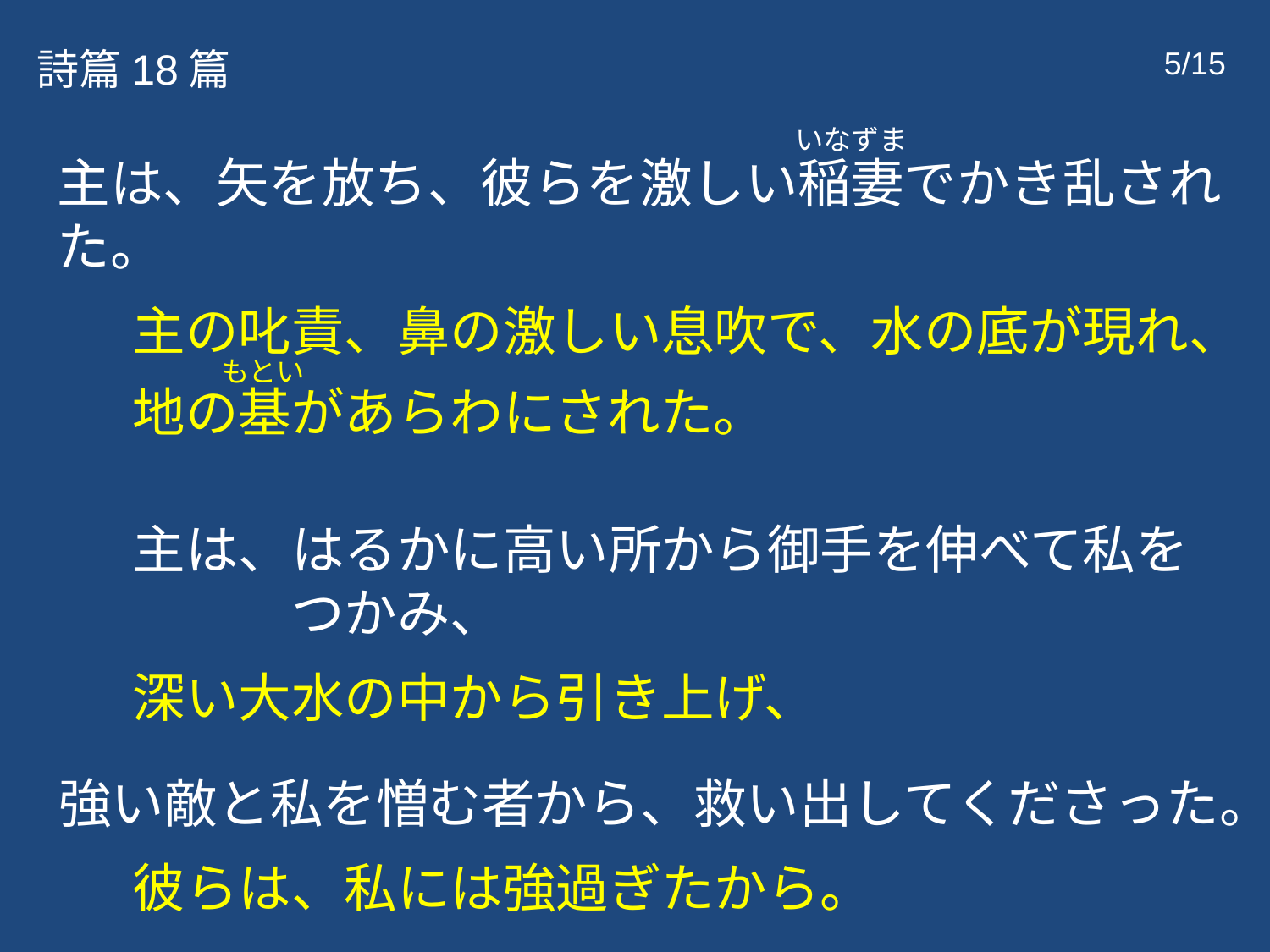

詩篇18篇
5/15
いなずま
主は、矢を放ち、彼らを激しい稲妻でかき乱された。
主の叱責、鼻の激しい息吹で、水の底が現れ、
地の基があらわにされた。
主は、はるかに高い所から御手を伸べて私を　　　つかみ、
深い大水の中から引き上げ、
強い敵と私を憎む者から、救い出してくださった。
彼らは、私には強過ぎたから。

もとい